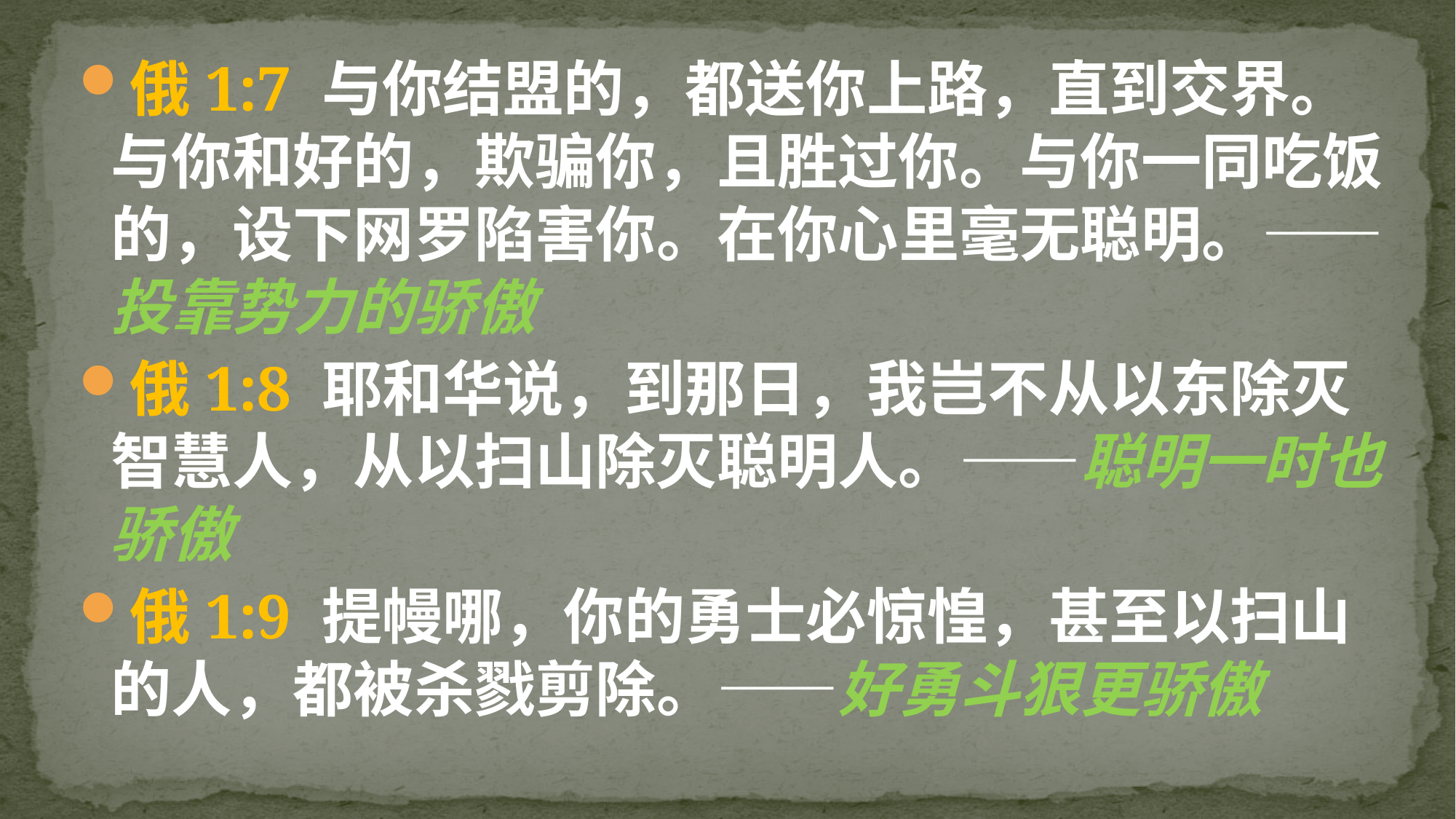

#
俄1:7 与你结盟的，都送你上路，直到交界。与你和好的，欺骗你，且胜过你。与你一同吃饭的，设下网罗陷害你。在你心里毫无聪明。——投靠势力的骄傲
俄1:8 耶和华说，到那日，我岂不从以东除灭智慧人，从以扫山除灭聪明人。——聪明一时也骄傲
俄1:9 提幔哪，你的勇士必惊惶，甚至以扫山的人，都被杀戮剪除。——好勇斗狠更骄傲